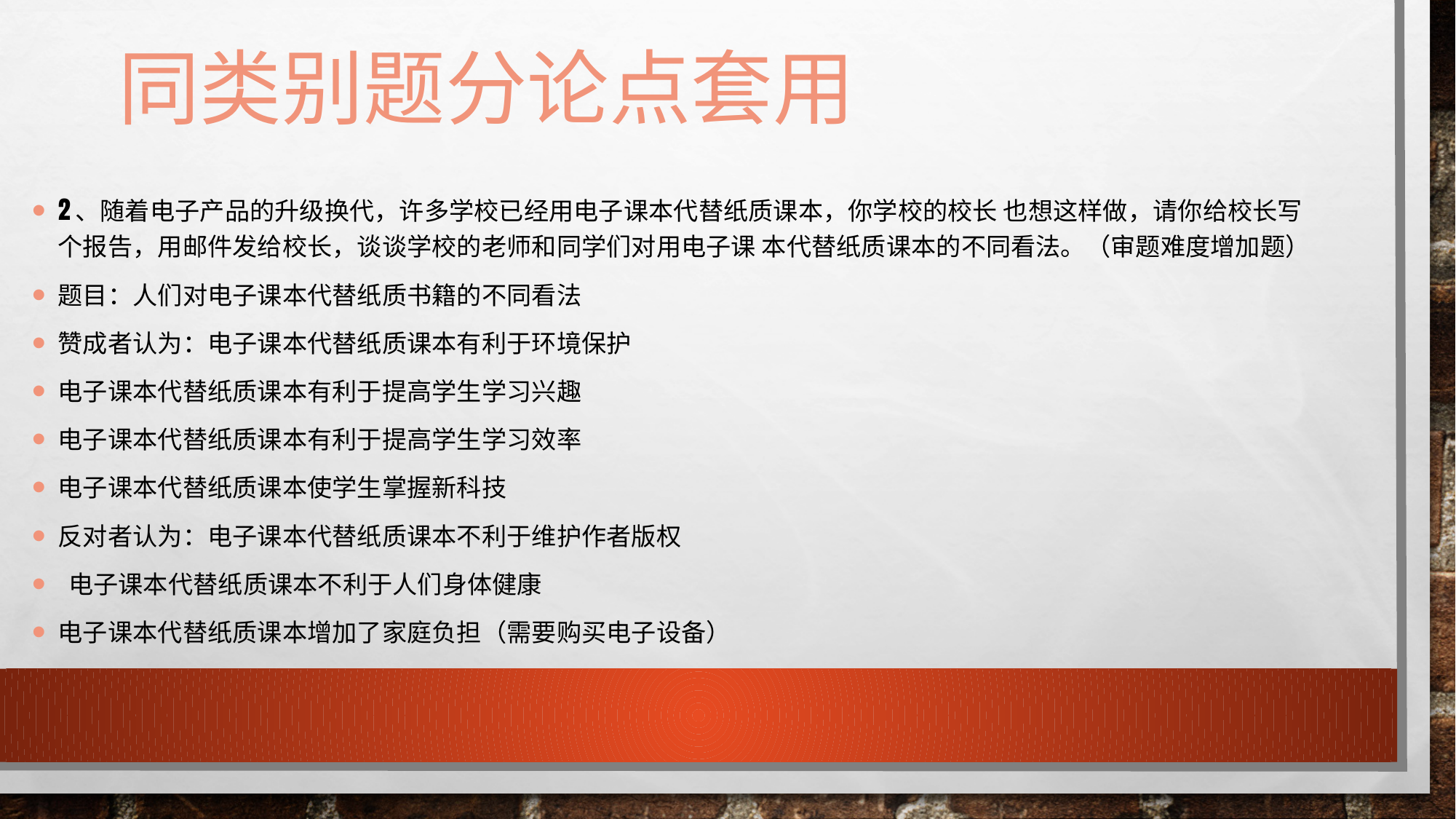

# 同类别题分论点套用
2、随着电子产品的升级换代，许多学校已经用电子课本代替纸质课本，你学校的校长 也想这样做，请你给校长写个报告，用邮件发给校长，谈谈学校的老师和同学们对用电子课 本代替纸质课本的不同看法。（审题难度增加题）
题目：人们对电子课本代替纸质书籍的不同看法
赞成者认为：电子课本代替纸质课本有利于环境保护
电子课本代替纸质课本有利于提高学生学习兴趣
电子课本代替纸质课本有利于提高学生学习效率
电子课本代替纸质课本使学生掌握新科技
反对者认为：电子课本代替纸质课本不利于维护作者版权
 电子课本代替纸质课本不利于人们身体健康
电子课本代替纸质课本增加了家庭负担（需要购买电子设备）